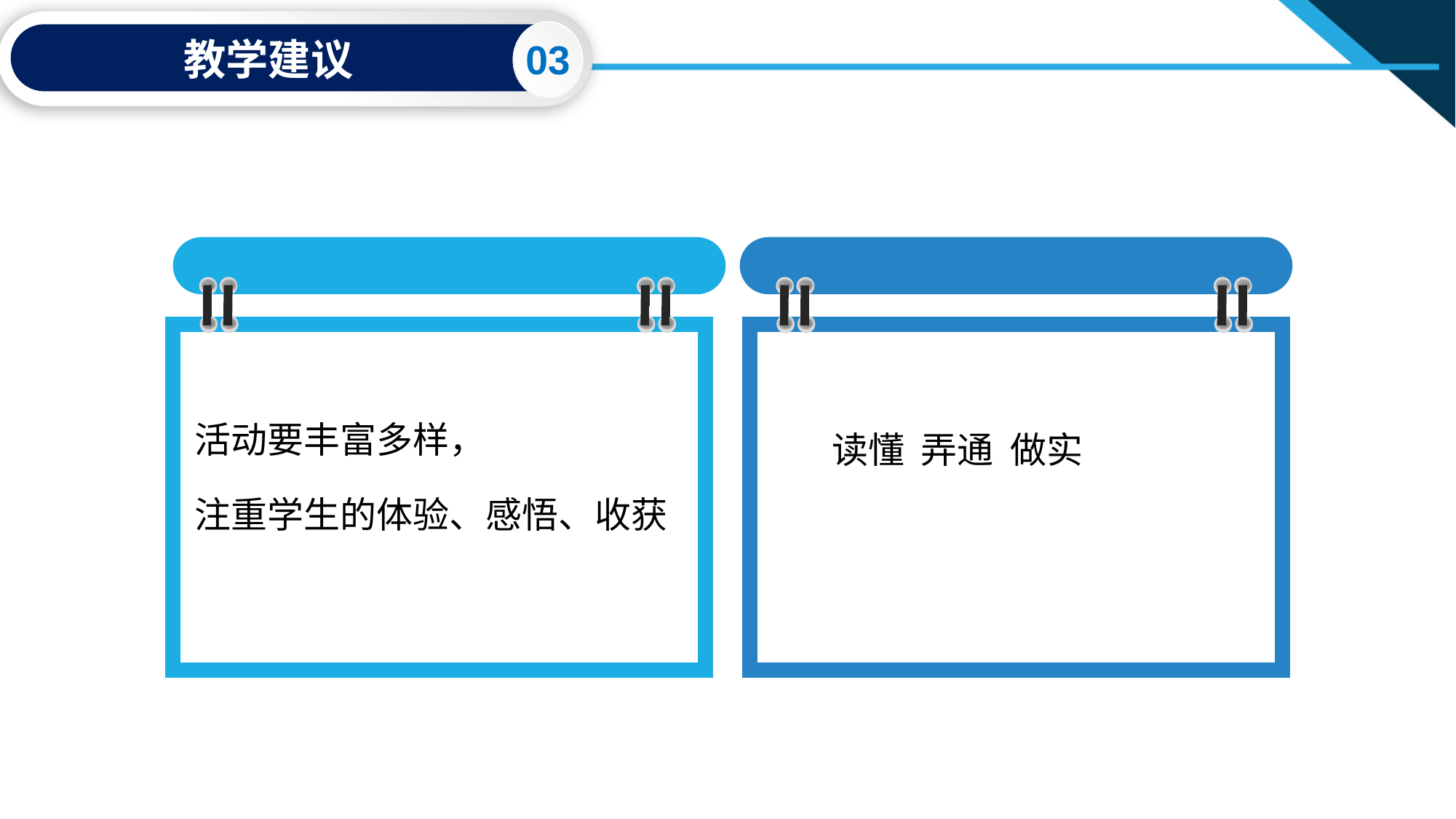

03
教学建议

活动要丰富多样，
注重学生的体验、感悟、收获

    读懂  弄通  做实